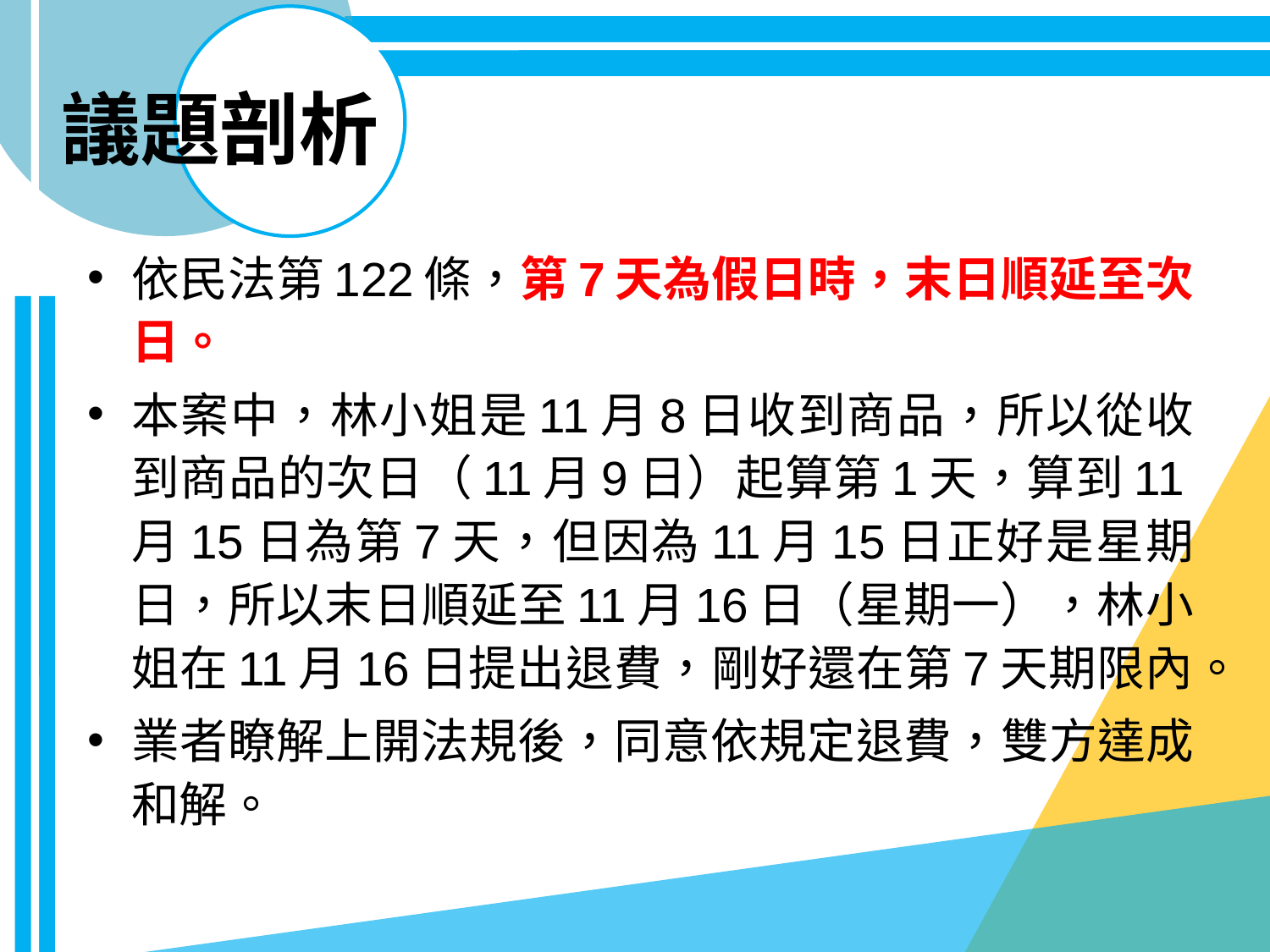

# 議題剖析
依民法第122條，第7天為假日時，末日順延至次日。
本案中，林小姐是11月8日收到商品，所以從收到商品的次日（11月9日）起算第1天，算到11月15日為第7天，但因為11月15日正好是星期日，所以末日順延至11月16日（星期一），林小姐在11月16日提出退費，剛好還在第7天期限內。
業者瞭解上開法規後，同意依規定退費，雙方達成和解。